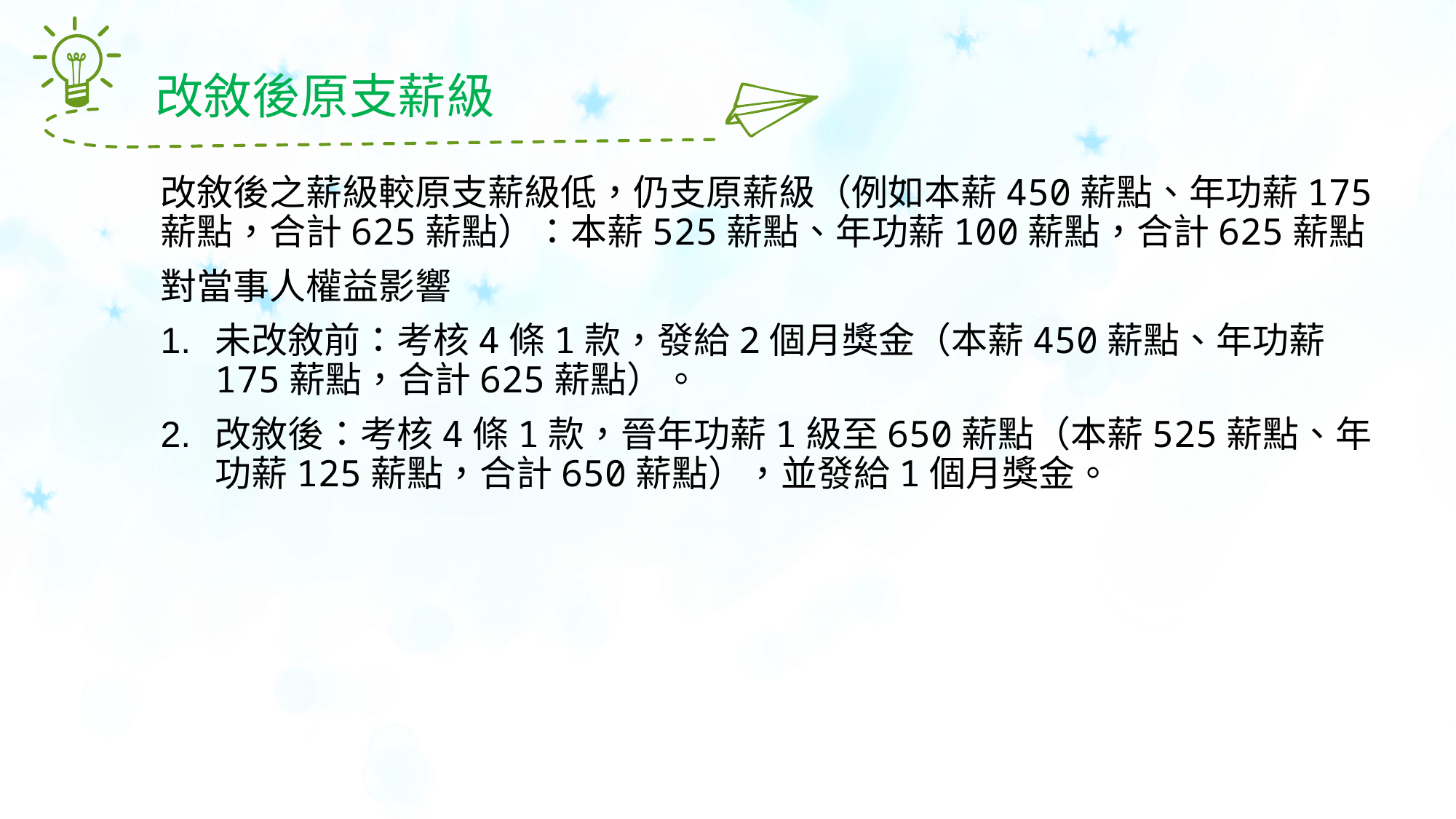

改敘後原支薪級
改敘後之薪級較原支薪級低，仍支原薪級（例如本薪450薪點、年功薪175薪點，合計625薪點）：本薪525薪點、年功薪100薪點，合計625薪點
對當事人權益影響
未改敘前：考核4條1款，發給2個月獎金（本薪450薪點、年功薪175薪點，合計625薪點）。
改敘後：考核4條1款，晉年功薪1級至650薪點（本薪525薪點、年功薪125薪點，合計650薪點），並發給1個月獎金。